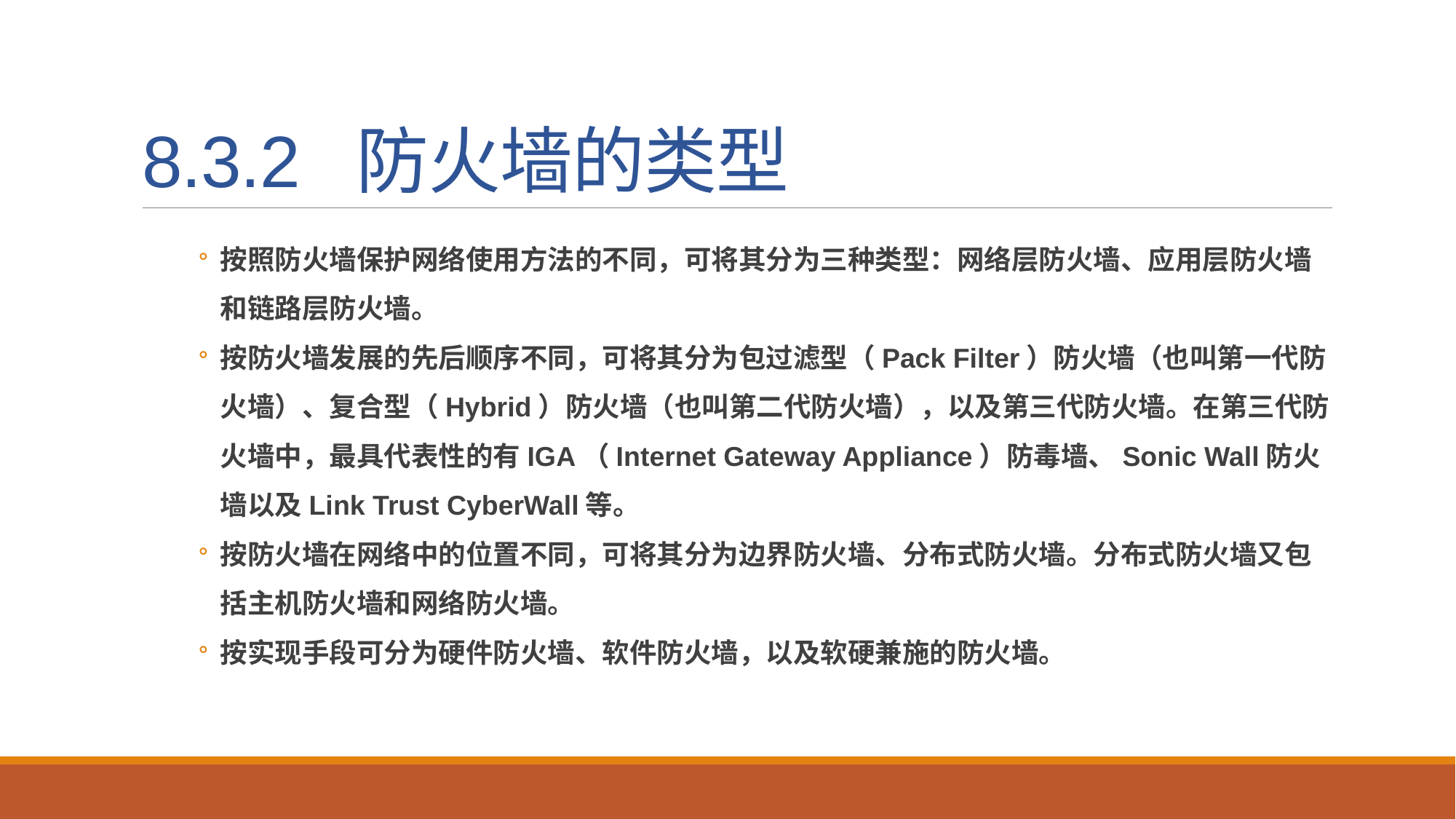

# 8.3.2  防火墙的类型
按照防火墙保护网络使用方法的不同，可将其分为三种类型：网络层防火墙、应用层防火墙和链路层防火墙。
按防火墙发展的先后顺序不同，可将其分为包过滤型（Pack Filter）防火墙（也叫第一代防火墙）、复合型（Hybrid）防火墙（也叫第二代防火墙），以及第三代防火墙。在第三代防火墙中，最具代表性的有IGA（Internet Gateway Appliance）防毒墙、Sonic Wall防火墙以及Link Trust CyberWall等。
按防火墙在网络中的位置不同，可将其分为边界防火墙、分布式防火墙。分布式防火墙又包括主机防火墙和网络防火墙。
按实现手段可分为硬件防火墙、软件防火墙，以及软硬兼施的防火墙。